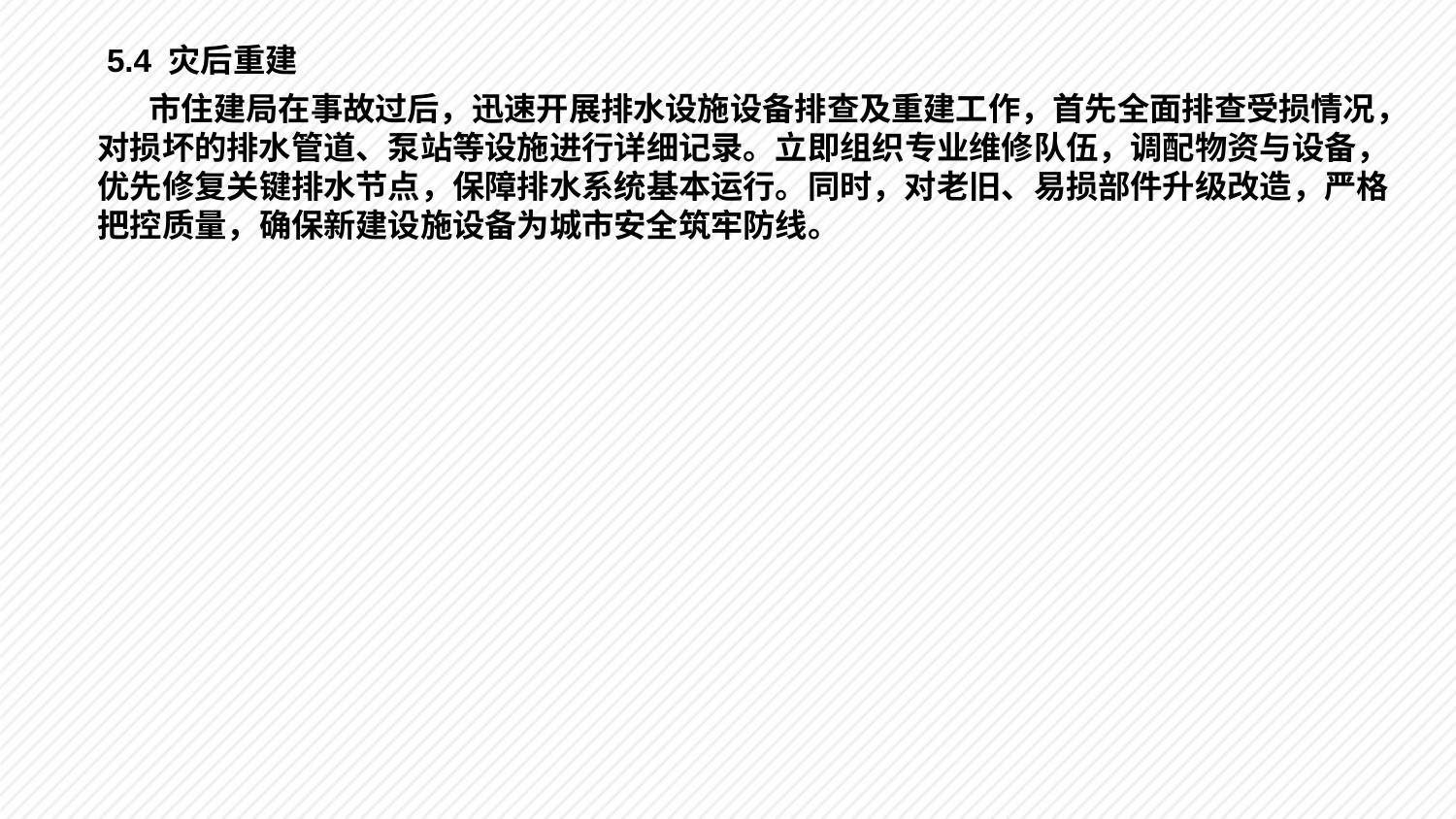

5.4 灾后重建
      市住建局在事故过后，迅速开展排水设施设备排查及重建工作，首先全面排查受损情况，对损坏的排水管道、泵站等设施进行详细记录。立即组织专业维修队伍，调配物资与设备，优先修复关键排水节点，保障排水系统基本运行。同时，对老旧、易损部件升级改造，严格把控质量，确保新建设施设备为城市安全筑牢防线。